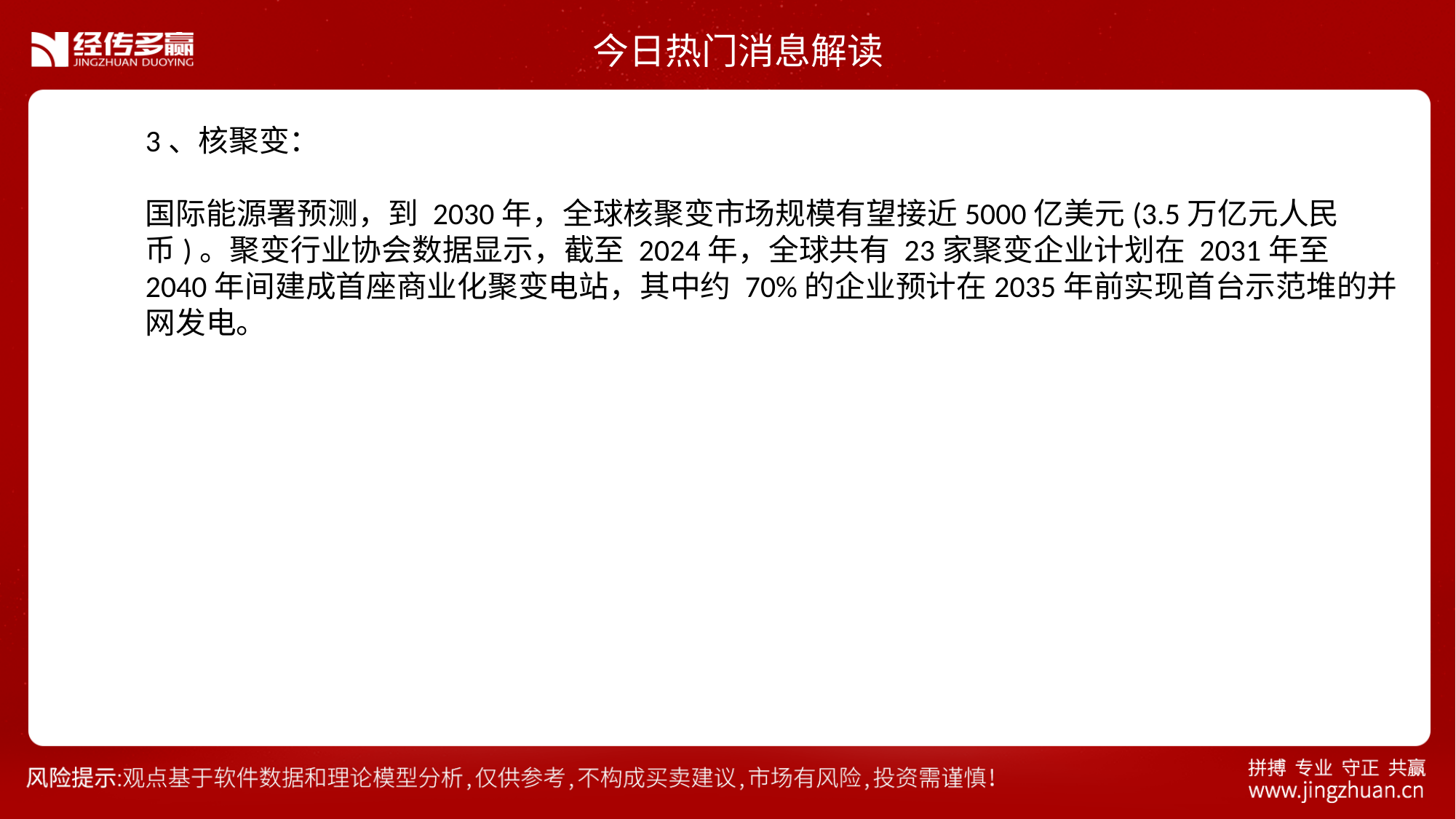

今日热门消息解读
3、核聚变：

国际能源署预测，到 2030年，全球核聚变市场规模有望接近5000亿美元(3.5万亿元人民币)。聚变行业协会数据显示，截至 2024年，全球共有 23家聚变企业计划在 2031年至 2040年间建成首座商业化聚变电站，其中约 70%的企业预计在2035年前实现首台示范堆的并网发电。